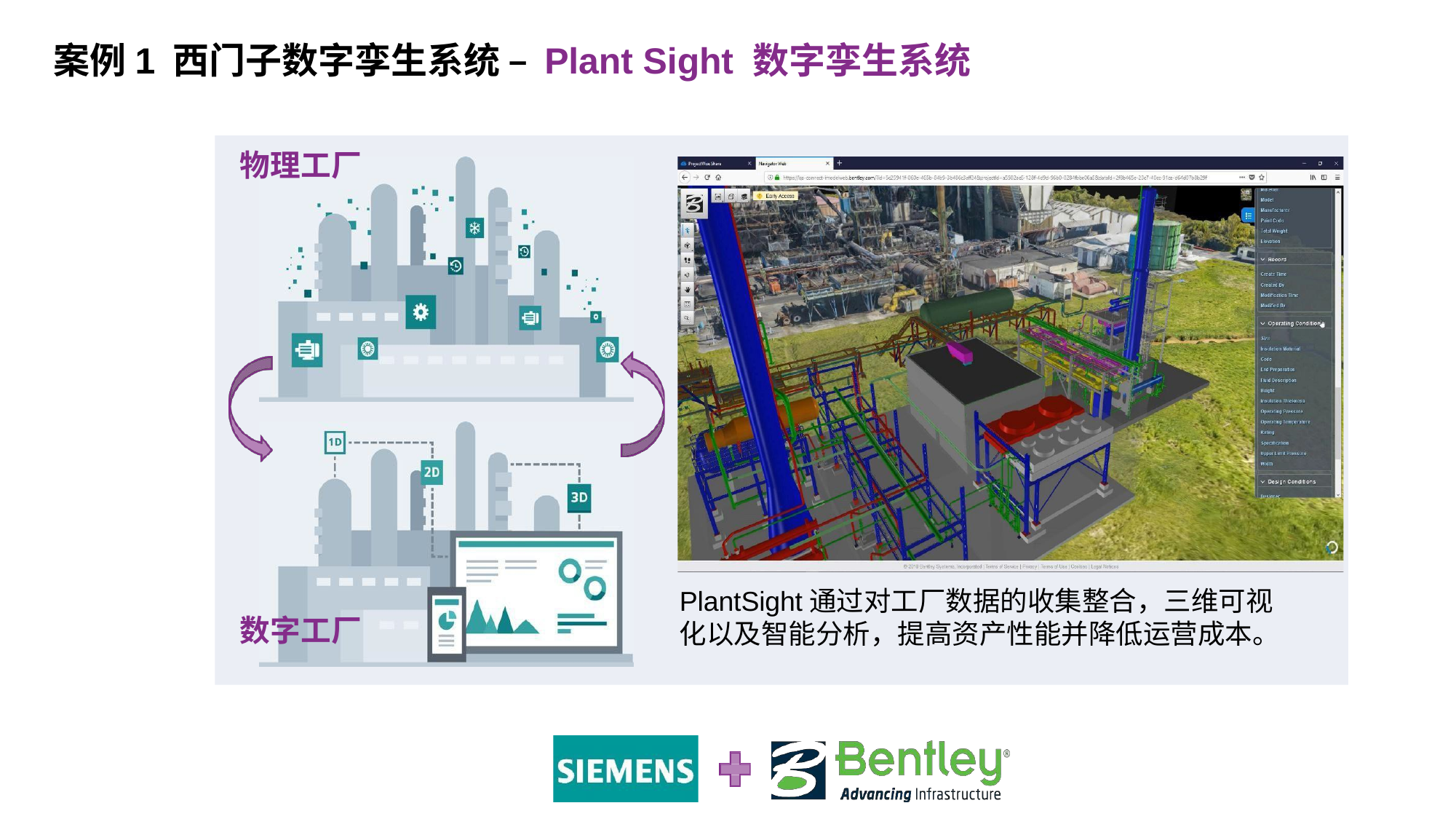

案例1	西门子数字孪生系统 – Plant Sight 数字孪生系统

物理工厂

PlantSight通过对工厂数据的收集整合，三维可视 化以及智能分析，提高资产性能并降低运营成本。
数字工厂